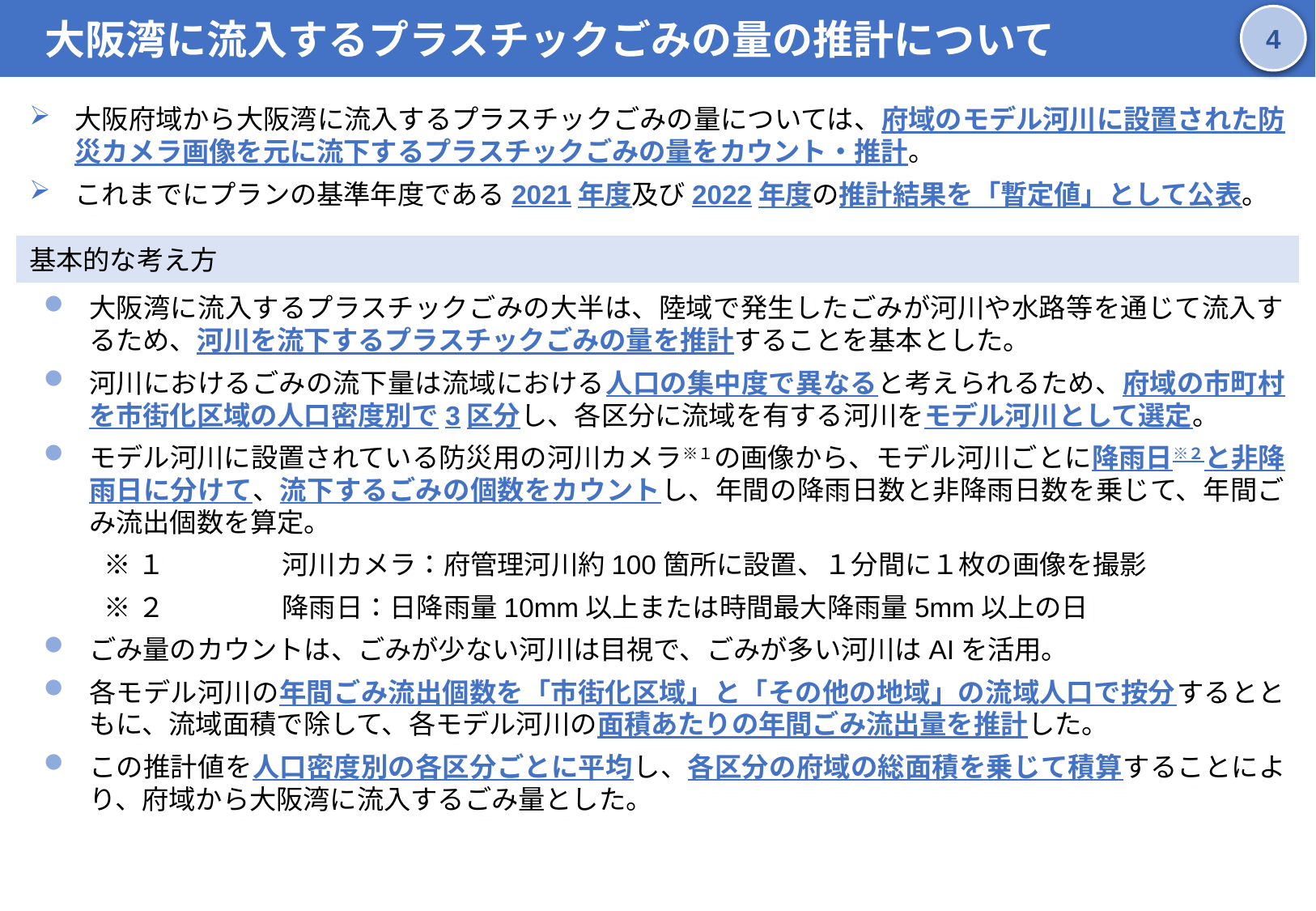

大阪湾に流入するプラスチックごみの量の推計について
4
大阪府域から大阪湾に流入するプラスチックごみの量については、府域のモデル河川に設置された防災カメラ画像を元に流下するプラスチックごみの量をカウント・推計。
これまでにプランの基準年度である2021年度及び2022年度の推計結果を「暫定値」として公表。
基本的な考え方
大阪湾に流入するプラスチックごみの大半は、陸域で発生したごみが河川や水路等を通じて流入するため、河川を流下するプラスチックごみの量を推計することを基本とした。
河川におけるごみの流下量は流域における人口の集中度で異なると考えられるため、府域の市町村を市街化区域の人口密度別で3区分し、各区分に流域を有する河川をモデル河川として選定。
モデル河川に設置されている防災用の河川カメラ※１の画像から、モデル河川ごとに降雨日※２と非降雨日に分けて、流下するごみの個数をカウントし、年間の降雨日数と非降雨日数を乗じて、年間ごみ流出個数を算定。
※１	河川カメラ：府管理河川約100箇所に設置、１分間に１枚の画像を撮影
※２	降雨日：日降雨量10mm以上または時間最大降雨量5mm以上の日
ごみ量のカウントは、ごみが少ない河川は目視で、ごみが多い河川はAIを活用。
各モデル河川の年間ごみ流出個数を「市街化区域」と「その他の地域」の流域人口で按分するとともに、流域面積で除して、各モデル河川の面積あたりの年間ごみ流出量を推計した。
この推計値を人口密度別の各区分ごとに平均し、各区分の府域の総面積を乗じて積算することにより、府域から大阪湾に流入するごみ量とした。